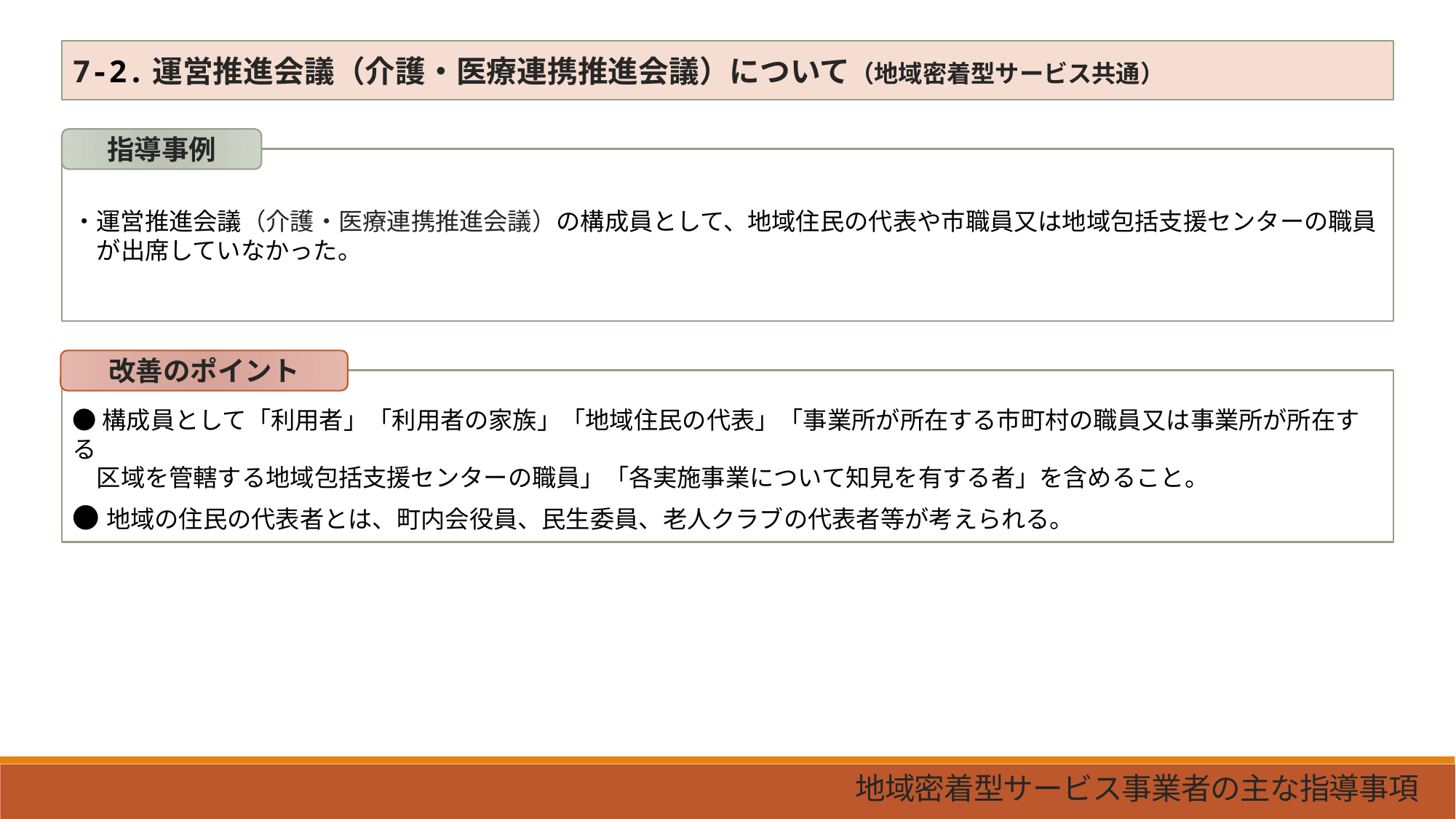

7-2.運営推進会議（介護・医療連携推進会議）について（地域密着型サービス共通）
指導事例
・運営推進会議（介護・医療連携推進会議）の構成員として、地域住民の代表や市職員又は地域包括支援センターの職員
　が出席していなかった。
改善のポイント

●構成員として「利用者」「利用者の家族」「地域住民の代表」「事業所が所在する市町村の職員又は事業所が所在する
　区域を管轄する地域包括支援センターの職員」「各実施事業について知見を有する者」を含めること。
●地域の住民の代表者とは、町内会役員、民生委員、老人クラブの代表者等が考えられる。
地域密着型サービス事業者の主な指導事項